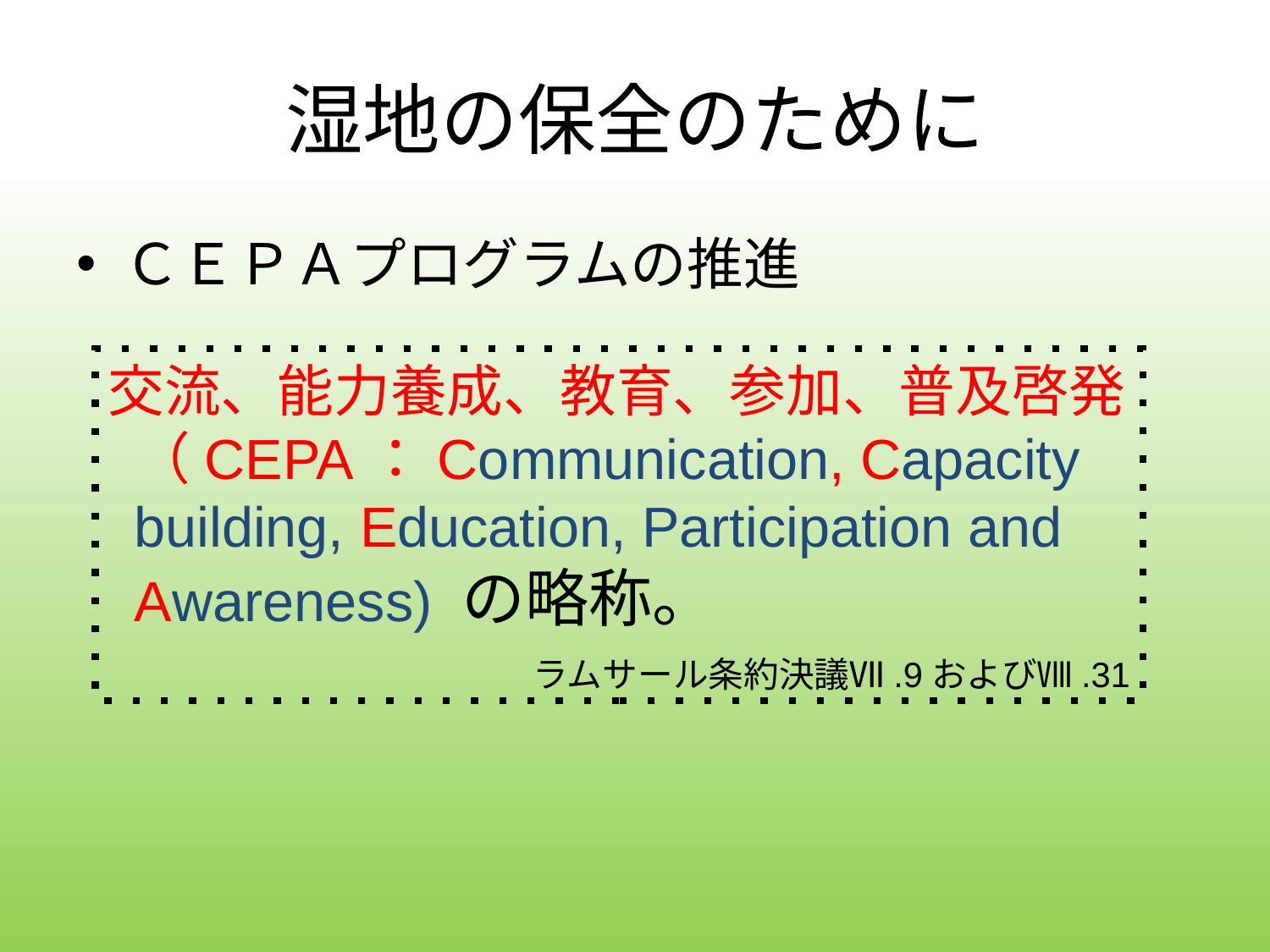

# 湿地の保全のために
ＣＥＰＡプログラムの推進
交流、能力養成、教育、参加、普及啓発（CEPA：Communication, Capacity building, Education, Participation and Awareness) の略称。
ラムサール条約決議Ⅶ.9およびⅧ.31